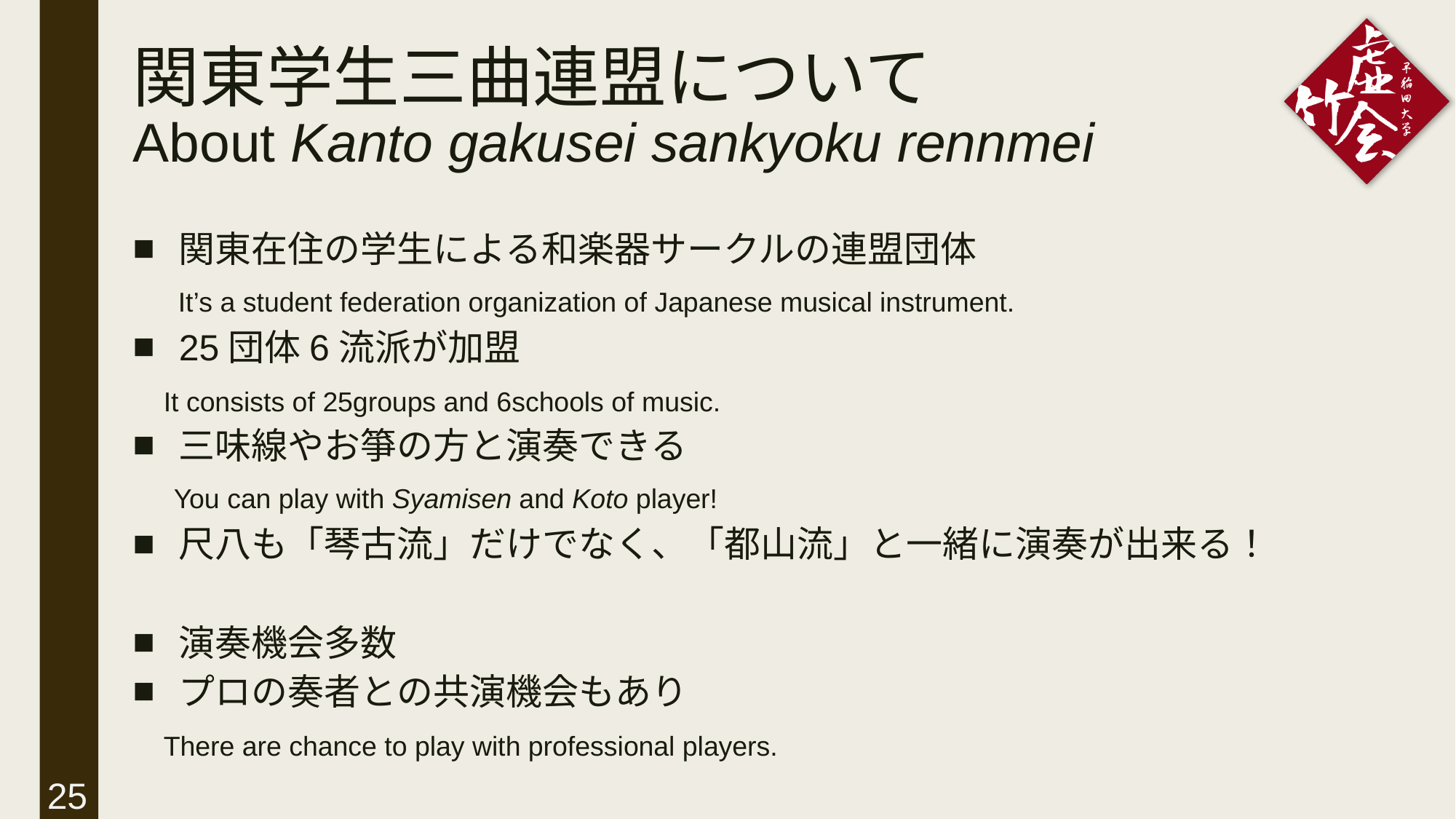

# 関東学生三曲連盟について About Kanto gakusei sankyoku rennmei

関東在住の学生による和楽器サークルの連盟団体
　It’s a student federation organization of Japanese musical instrument.
25団体6流派が加盟
    It consists of 25groups and 6schools of music.
三味線やお箏の方と演奏できる
    You can play with Syamisen and Koto player!
尺八も「琴古流」だけでなく、「都山流」と一緒に演奏が出来る！

演奏機会多数
プロの奏者との共演機会もあり
    There are chance to play with professional players.
25